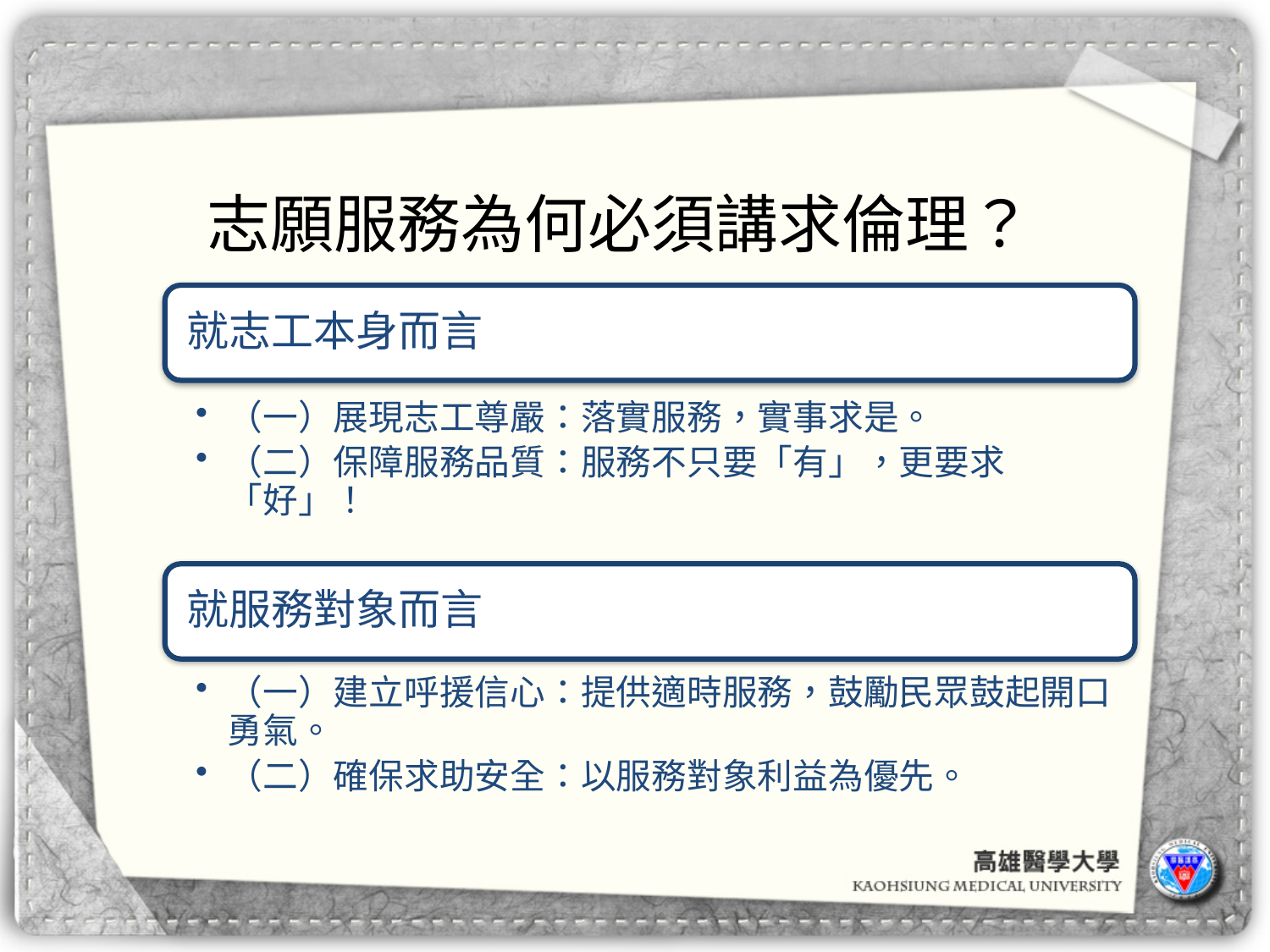

# 志願服務為何必須講求倫理？
就志工本身而言
（一）展現志工尊嚴：落實服務，實事求是。
（二）保障服務品質：服務不只要「有」，更要求「好」！
就服務對象而言
（一）建立呼援信心：提供適時服務，鼓勵民眾鼓起開口勇氣。
（二）確保求助安全：以服務對象利益為優先。